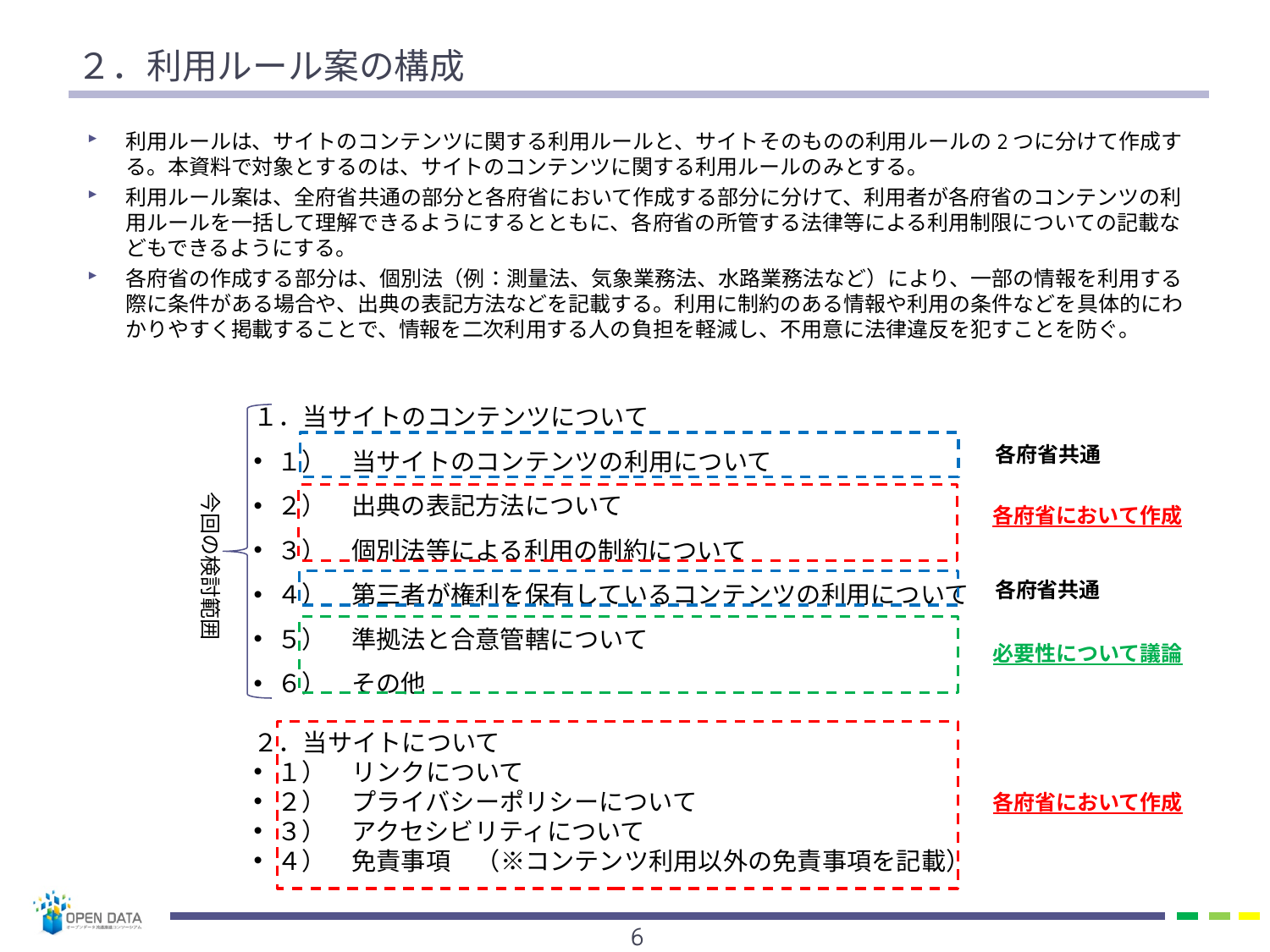

# ２．利用ルール案の構成
利用ルールは、サイトのコンテンツに関する利用ルールと、サイトそのものの利用ルールの2つに分けて作成する。本資料で対象とするのは、サイトのコンテンツに関する利用ルールのみとする。
利用ルール案は、全府省共通の部分と各府省において作成する部分に分けて、利用者が各府省のコンテンツの利用ルールを一括して理解できるようにするとともに、各府省の所管する法律等による利用制限についての記載などもできるようにする。
各府省の作成する部分は、個別法（例：測量法、気象業務法、水路業務法など）により、一部の情報を利用する際に条件がある場合や、出典の表記方法などを記載する。利用に制約のある情報や利用の条件などを具体的にわかりやすく掲載することで、情報を二次利用する人の負担を軽減し、不用意に法律違反を犯すことを防ぐ。
１．当サイトのコンテンツについて
１）　当サイトのコンテンツの利用について
２）　出典の表記方法について
３）　個別法等による利用の制約について
４）　第三者が権利を保有しているコンテンツの利用について
５）　準拠法と合意管轄について
６）　その他

２．当サイトについて
１）　リンクについて
２）　プライバシーポリシーについて
３）　アクセシビリティについて
４）　免責事項　（※コンテンツ利用以外の免責事項を記載）

各府省共通
今回の検討範囲

各府省において作成
各府省共通

必要性について議論

各府省において作成
6